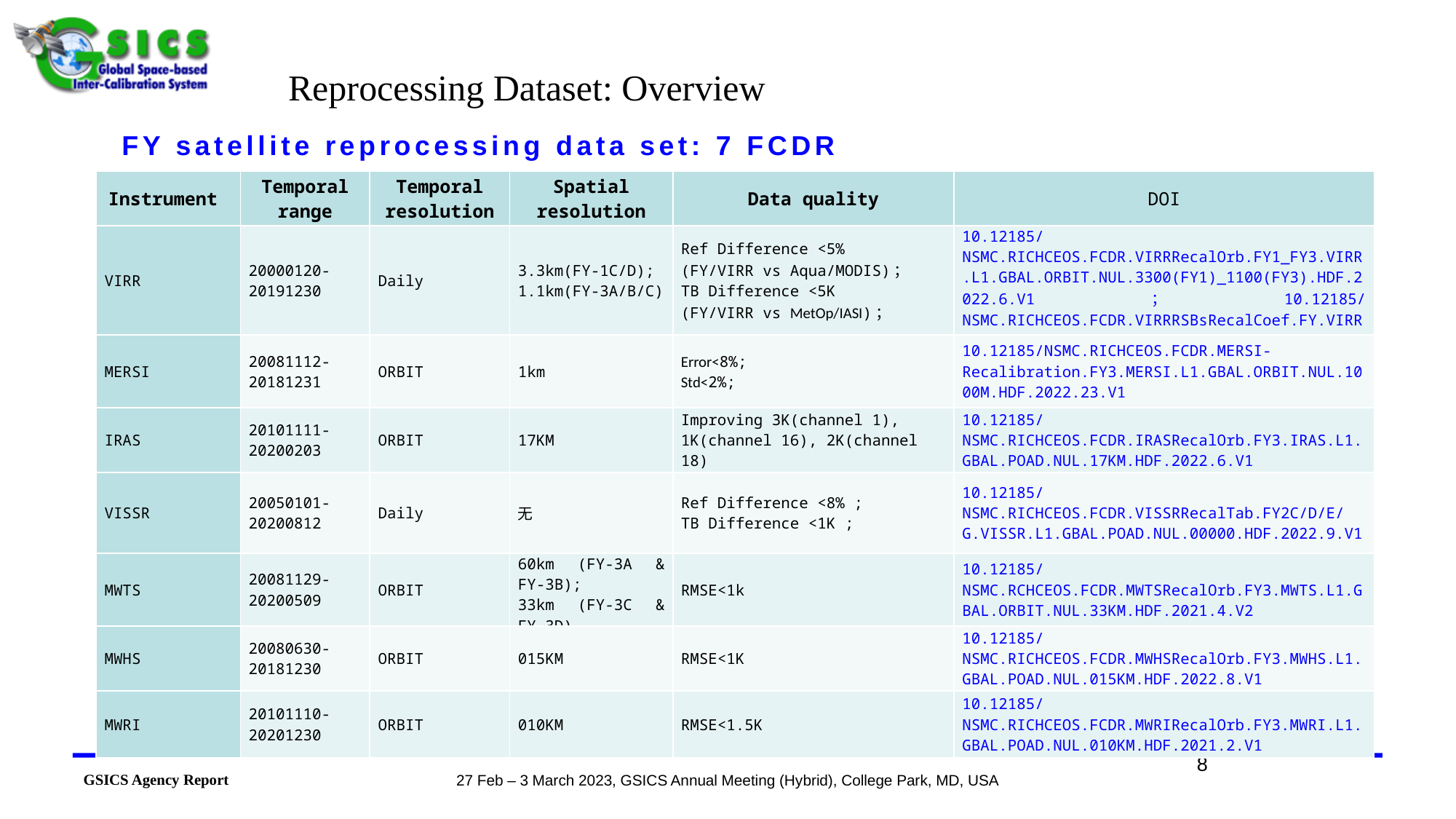

# Reprocessing Dataset: Overview
FY satellite reprocessing data set: 7 FCDR
| Instrument | Temporal range | Temporal resolution | Spatial resolution | Data quality | DOI |
| --- | --- | --- | --- | --- | --- |
| VIRR | 20000120-20191230 | Daily | 3.3km(FY-1C/D); 1.1km(FY-3A/B/C) | Ref Difference <5% (FY/VIRR vs Aqua/MODIS)； TB Difference <5K (FY/VIRR vs MetOp/IASI)； | 10.12185/NSMC.RICHCEOS.FCDR.VIRRRecalOrb.FY1\_FY3.VIRR.L1.GBAL.ORBIT.NUL.3300(FY1)\_1100(FY3).HDF.2022.6.V1；10.12185/NSMC.RICHCEOS.FCDR.VIRRRSBsRecalCoef.FY.VIRR.L1.GBAL.POAD.NUL.TXT.2021.1.V1 |
| MERSI | 20081112-20181231 | ORBIT | 1km | Error<8%; Std<2%; | 10.12185/NSMC.RICHCEOS.FCDR.MERSI-Recalibration.FY3.MERSI.L1.GBAL.ORBIT.NUL.1000M.HDF.2022.23.V1 |
| IRAS | 20101111-20200203 | ORBIT | 17KM | Improving 3K(channel 1), 1K(channel 16), 2K(channel 18) | 10.12185/NSMC.RICHCEOS.FCDR.IRASRecalOrb.FY3.IRAS.L1.GBAL.POAD.NUL.17KM.HDF.2022.6.V1 |
| VISSR | 20050101-20200812 | Daily | 无 | Ref Difference <8% ; TB Difference <1K ; | 10.12185/NSMC.RICHCEOS.FCDR.VISSRRecalTab.FY2C/D/E/G.VISSR.L1.GBAL.POAD.NUL.00000.HDF.2022.9.V1 |
| MWTS | 20081129-20200509 | ORBIT | 60km (FY-3A & FY-3B); 33km (FY-3C & FY-3D) | RMSE<1k | 10.12185/NSMC.RCHCEOS.FCDR.MWTSRecalOrb.FY3.MWTS.L1.GBAL.ORBIT.NUL.33KM.HDF.2021.4.V2 |
| MWHS | 20080630-20181230 | ORBIT | 015KM | RMSE<1K | 10.12185/NSMC.RICHCEOS.FCDR.MWHSRecalOrb.FY3.MWHS.L1.GBAL.POAD.NUL.015KM.HDF.2022.8.V1 |
| MWRI | 20101110-20201230 | ORBIT | 010KM | RMSE<1.5K | 10.12185/NSMC.RICHCEOS.FCDR.MWRIRecalOrb.FY3.MWRI.L1.GBAL.POAD.NUL.010KM.HDF.2021.2.V1 |
Data accesse
http://www.richceos.cn
8